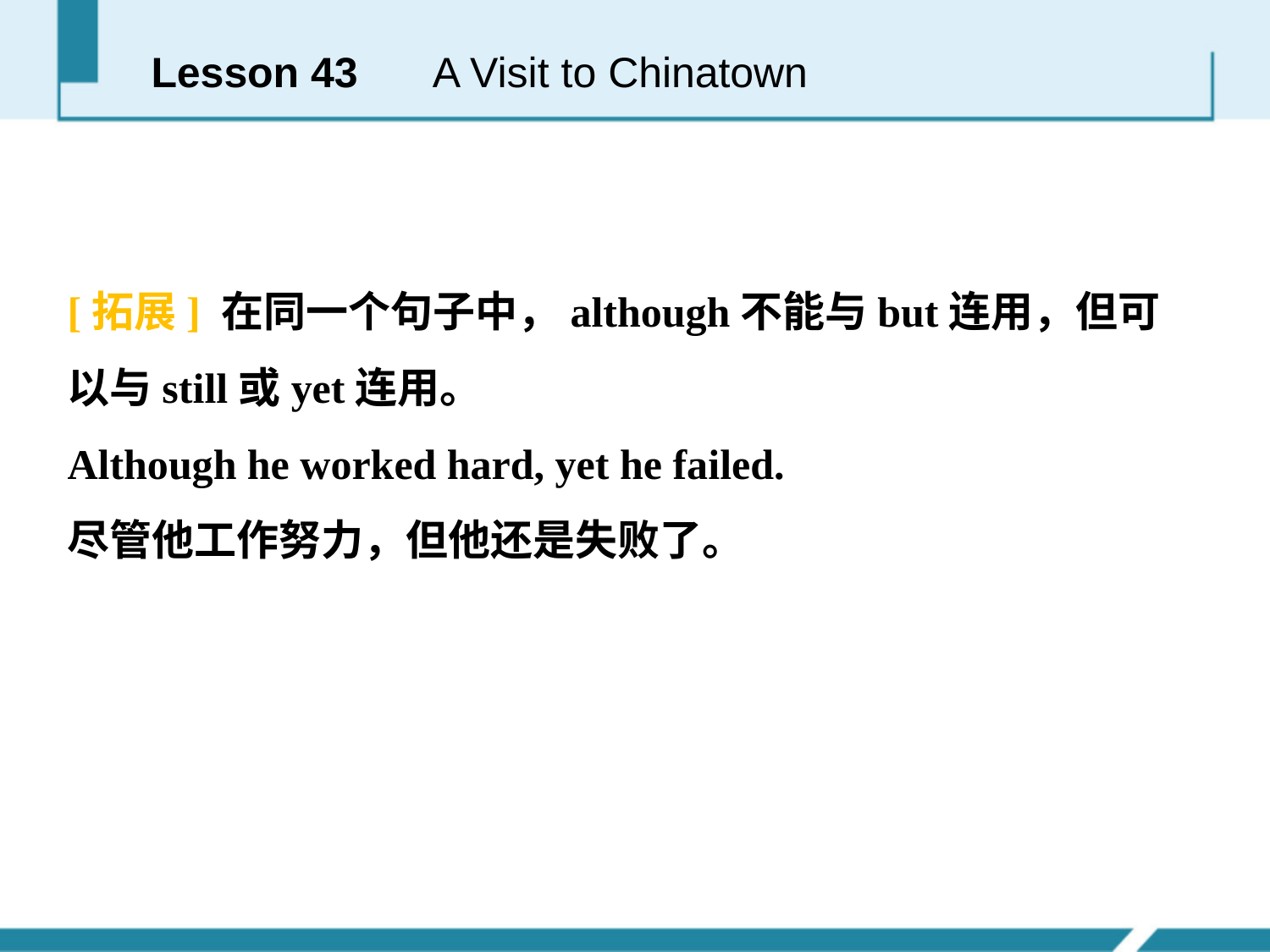

Lesson 43 　A Visit to Chinatown
[拓展] 在同一个句子中，although不能与but连用，但可以与still或yet连用。
Although he worked hard, yet he failed.
尽管他工作努力，但他还是失败了。